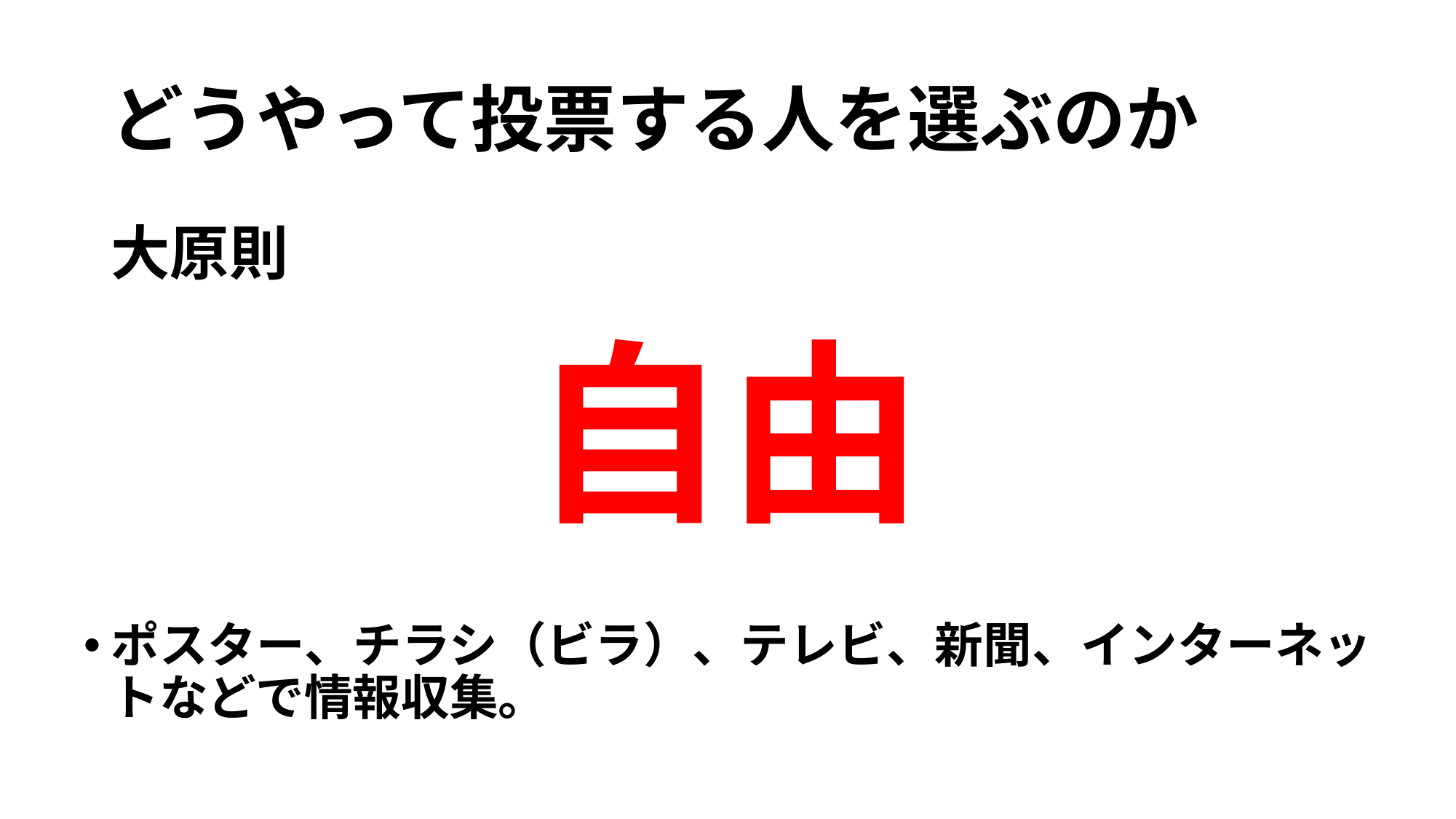

# どうやって投票する人を選ぶのか
大原則

自由
ポスター、チラシ（ビラ）、テレビ、新聞、インターネットなどで情報収集。